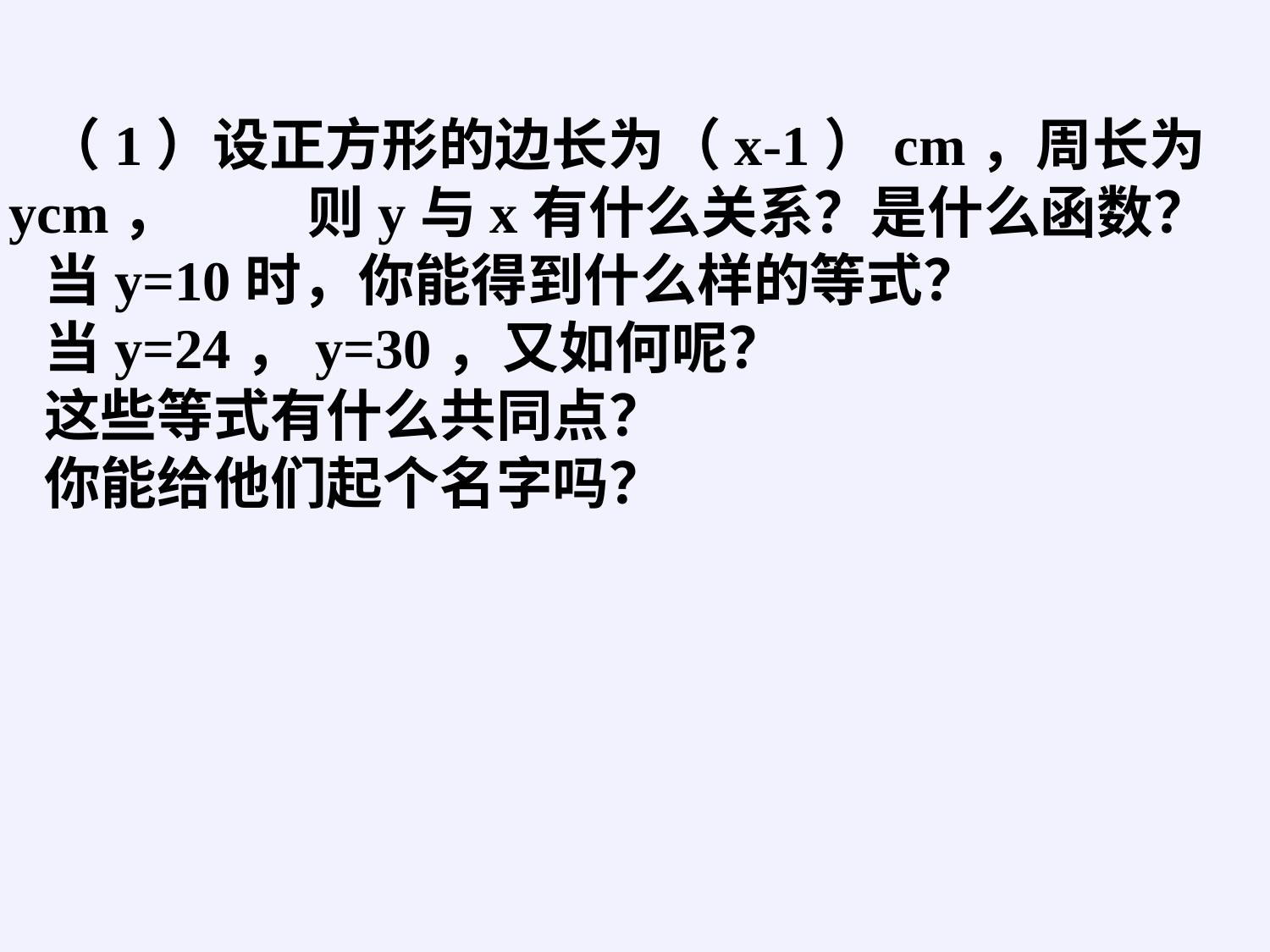

（1）设正方形的边长为（x-1）cm，周长为ycm，          则y与x有什么关系？是什么函数？
当y=10时，你能得到什么样的等式？
当y=24，y=30，又如何呢？
这些等式有什么共同点？
你能给他们起个名字吗？